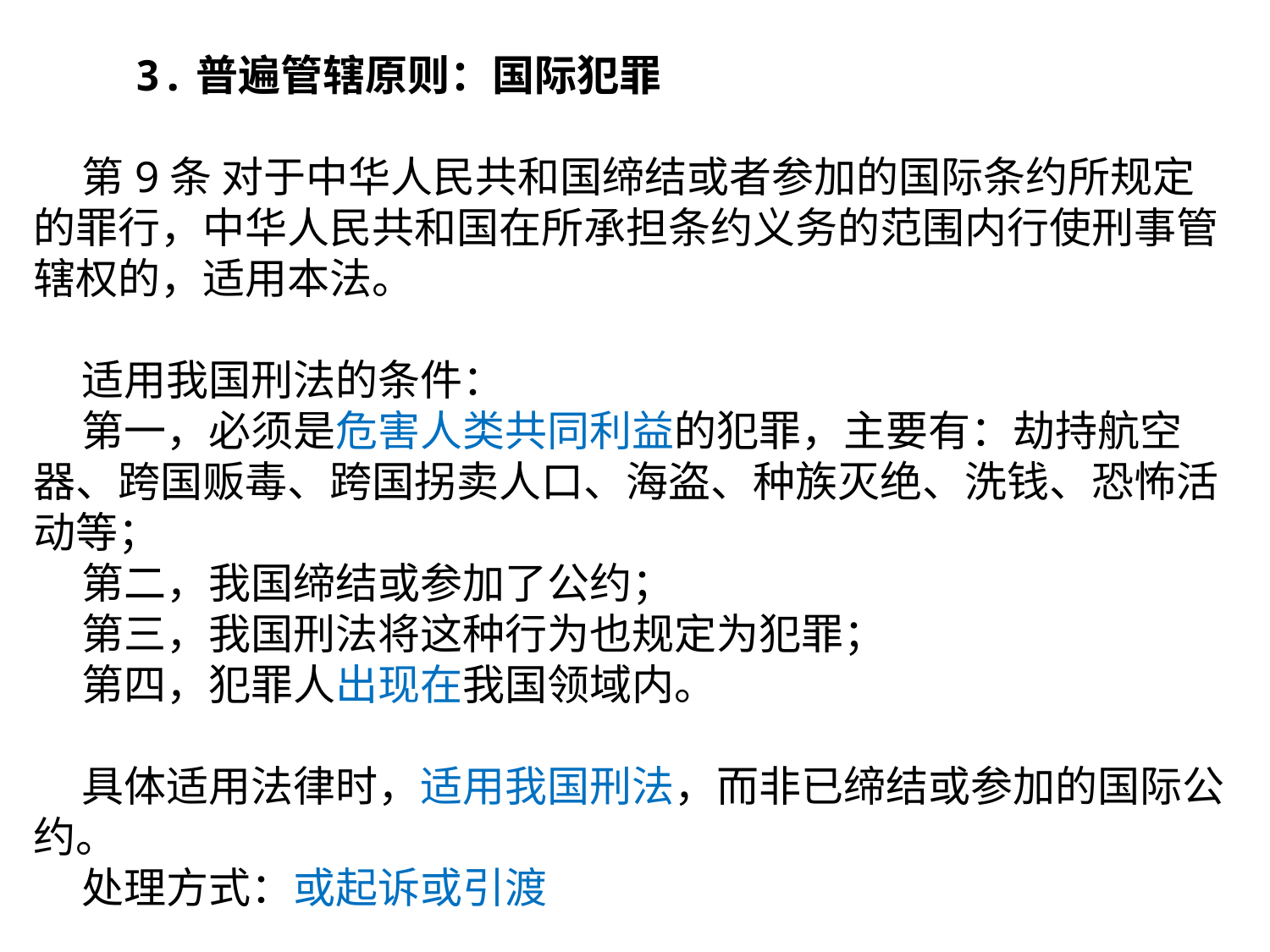

3.普遍管辖原则：国际犯罪

    第9条 对于中华人民共和国缔结或者参加的国际条约所规定的罪行，中华人民共和国在所承担条约义务的范围内行使刑事管辖权的，适用本法。

    适用我国刑法的条件：
    第一，必须是危害人类共同利益的犯罪，主要有：劫持航空器、跨国贩毒、跨国拐卖人口、海盗、种族灭绝、洗钱、恐怖活动等；
    第二，我国缔结或参加了公约；
    第三，我国刑法将这种行为也规定为犯罪；
    第四，犯罪人出现在我国领域内。

    具体适用法律时，适用我国刑法，而非已缔结或参加的国际公约。
    处理方式：或起诉或引渡